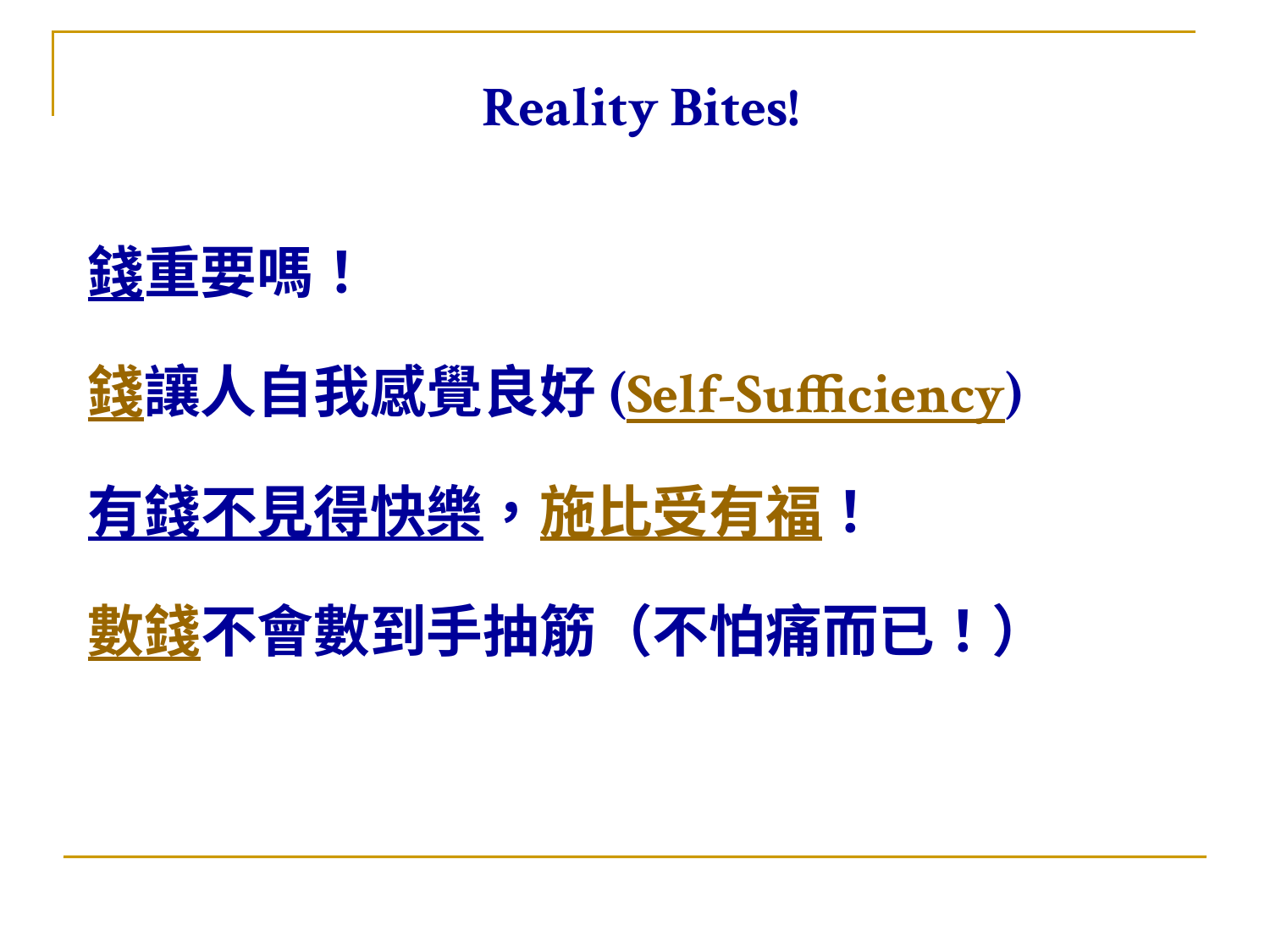

# Reality Bites!
錢重要嗎！
錢讓人自我感覺良好(Self-Sufficiency)
有錢不見得快樂，施比受有福！
數錢不會數到手抽筋（不怕痛而已！）